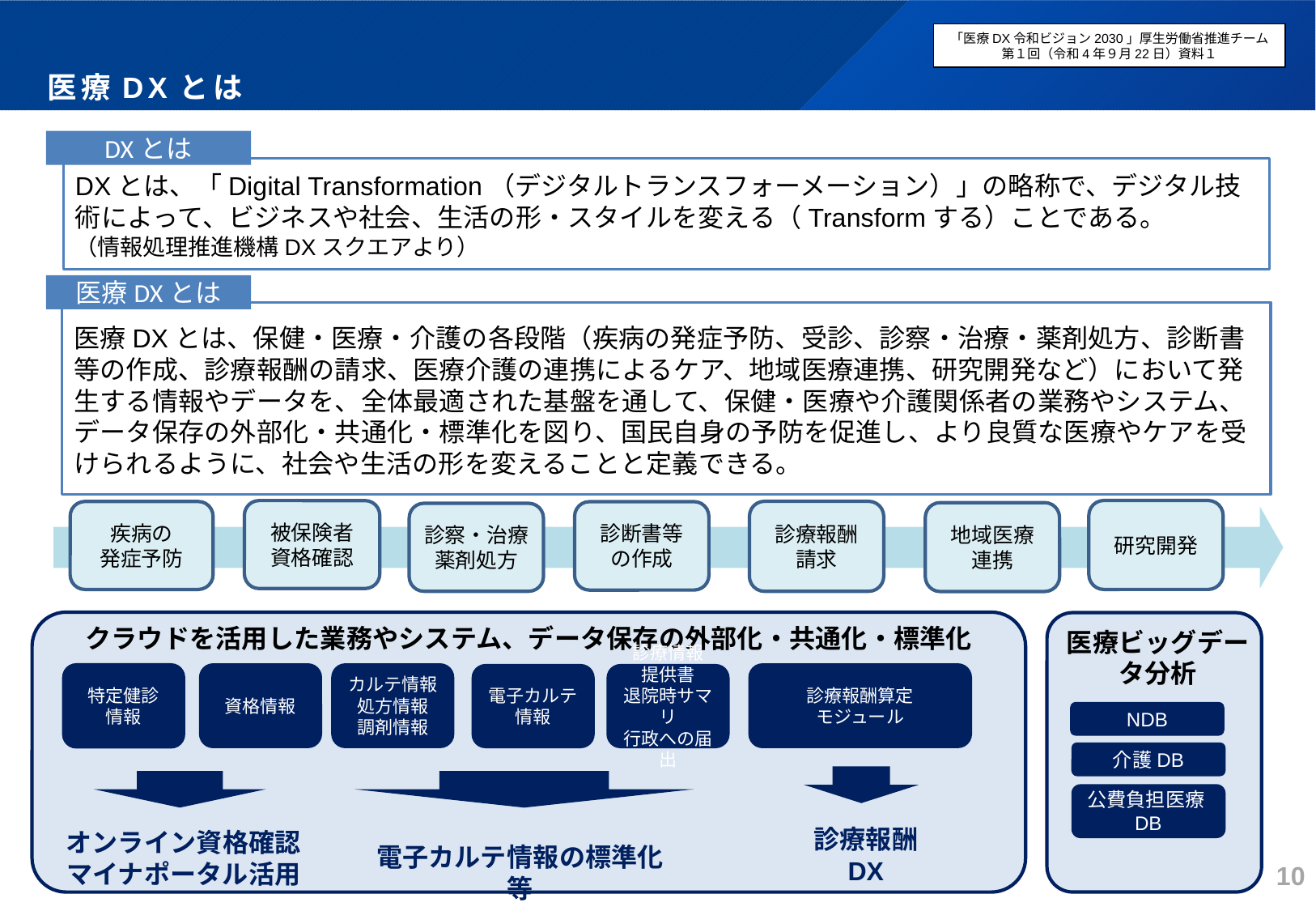

医療DXとは
「医療DX令和ビジョン2030」厚生労働省推進チーム
第１回（令和4年９月22日）資料１
DXとは

DXとは、「Digital Transformation（デジタルトランスフォーメーション）」の略称で、デジタル技術によって、ビジネスや社会、生活の形・スタイルを変える（Transformする）ことである。
（情報処理推進機構DXスクエアより）

医療DXとは

医療DXとは、保健・医療・介護の各段階（疾病の発症予防、受診、診察・治療・薬剤処方、診断書等の作成、診療報酬の請求、医療介護の連携によるケア、地域医療連携、研究開発など）において発生する情報やデータを、全体最適された基盤を通して、保健・医療や介護関係者の業務やシステム、データ保存の外部化・共通化・標準化を図り、国民自身の予防を促進し、より良質な医療やケアを受けられるように、社会や生活の形を変えることと定義できる。

研究開発
被保険者
資格確認
診療報酬
請求
疾病の
発症予防
診断書等
の作成
地域医療
連携
診察・治療
薬剤処方

クラウドを活用した業務やシステム、データ保存の外部化・共通化・標準化
医療ビッグデータ分析
カルテ情報
処方情報
調剤情報
診療報酬算定
モジュール
特定健診
情報
資格情報
電子カルテ
情報
診療情報
提供書
退院時サマリ
行政への届出
NDB
介護DB

公費負担医療DB
診療報酬
DX
オンライン資格確認
マイナポータル活用
電子カルテ情報の標準化等
10